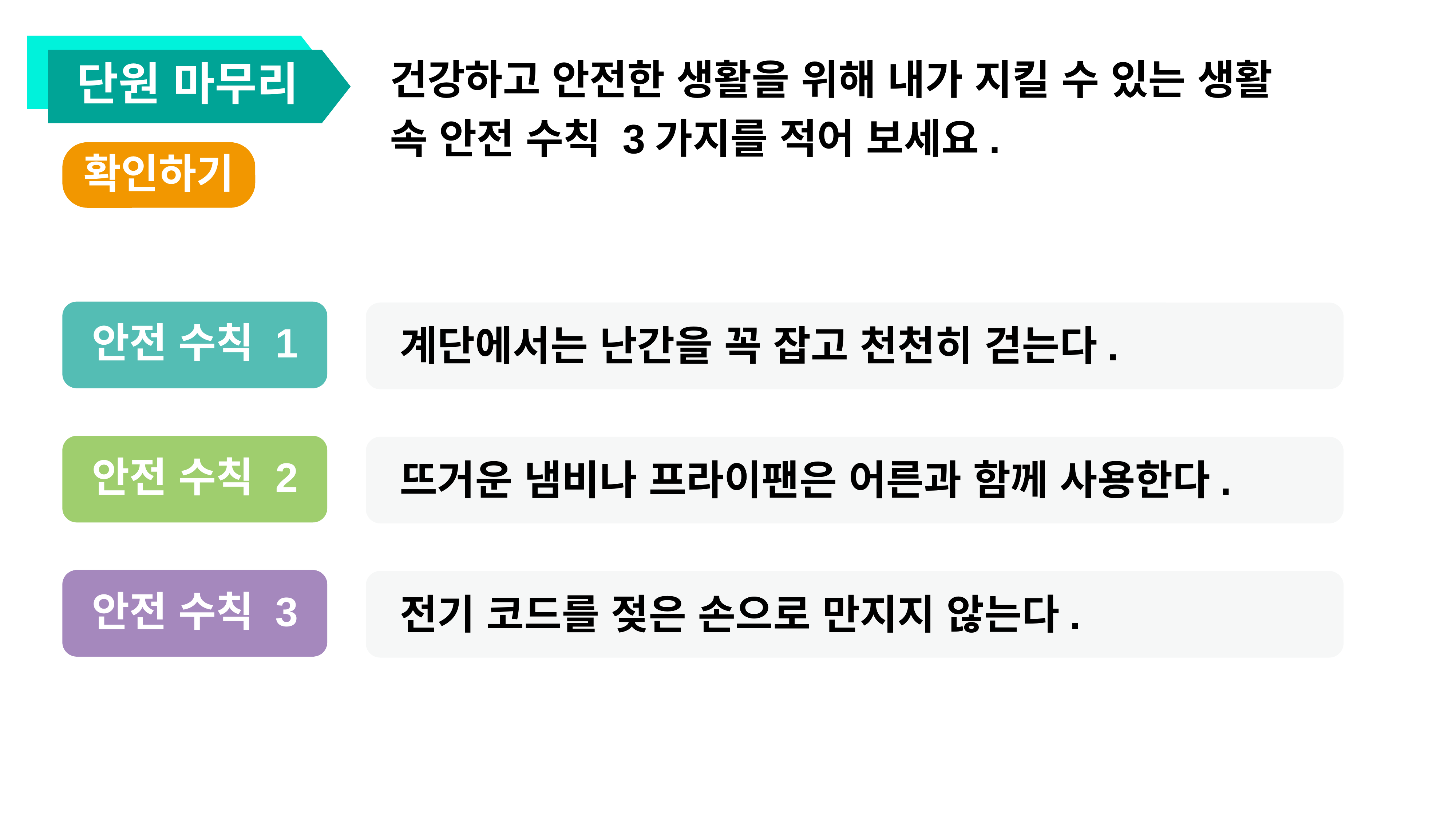

단원 마무리
건강하고 안전한 생활을 위해 내가 지킬 수 있는 생활 속 안전 수칙 3가지를 적어 보세요.

확인하기

안전 수칙 1

계단에서는 난간을 꼭 잡고 천천히 걷는다.

안전 수칙 2

뜨거운 냄비나 프라이팬은 어른과 함께 사용한다.

안전 수칙 3

전기 코드를 젖은 손으로 만지지 않는다.